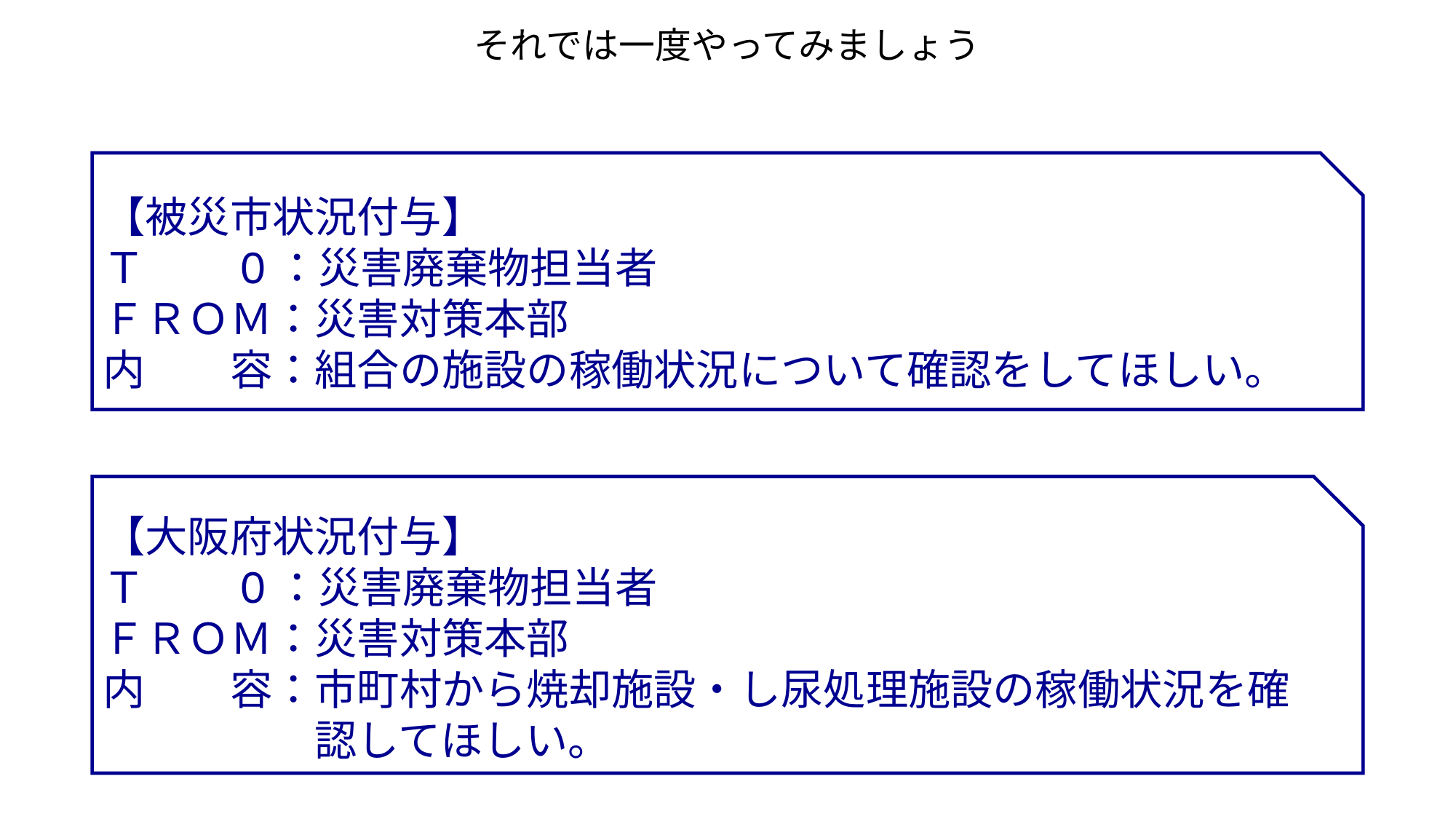

それでは一度やってみましょう
【被災市状況付与】
Ｔ　　О：災害廃棄物担当者
ＦＲＯＭ：災害対策本部
内　　容：組合の施設の稼働状況について確認をしてほしい。

【大阪府状況付与】
Ｔ　　О：災害廃棄物担当者
ＦＲＯＭ：災害対策本部
内　　容：市町村から焼却施設・し尿処理施設の稼働状況を確
　　　　　認してほしい。